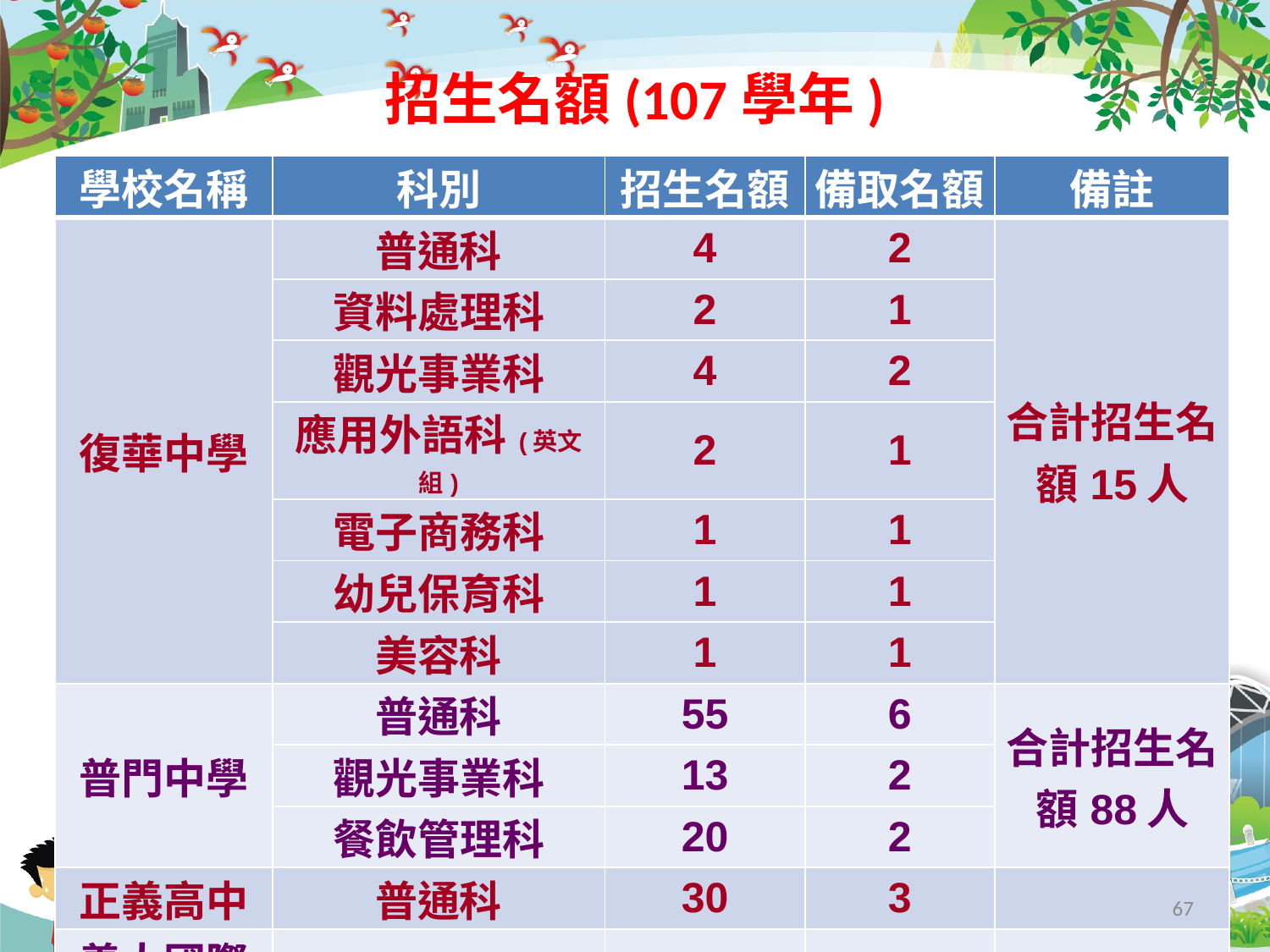

# 招生名額(107學年)
| 學校名稱 | 科別 | 招生名額 | 備取名額 | 備註 |
| --- | --- | --- | --- | --- |
| 復華中學 | 普通科 | 4 | 2 | 合計招生名額15人 |
|  | 資料處理科 | 2 | 1 |  |
|  | 觀光事業科 | 4 | 2 |  |
|  | 應用外語科(英文組) | 2 | 1 |  |
|  | 電子商務科 | 1 | 1 |  |
|  | 幼兒保育科 | 1 | 1 |  |
|  | 美容科 | 1 | 1 |  |
| 普門中學 | 普通科 | 55 | 6 | 合計招生名額88人 |
|  | 觀光事業科 | 13 | 2 |  |
|  | 餐飲管理科 | 20 | 2 |  |
| 正義高中 | 普通科 | 30 | 3 |  |
| 義大國際高級中學 | 普通科 | 42 | 3 |  |
67